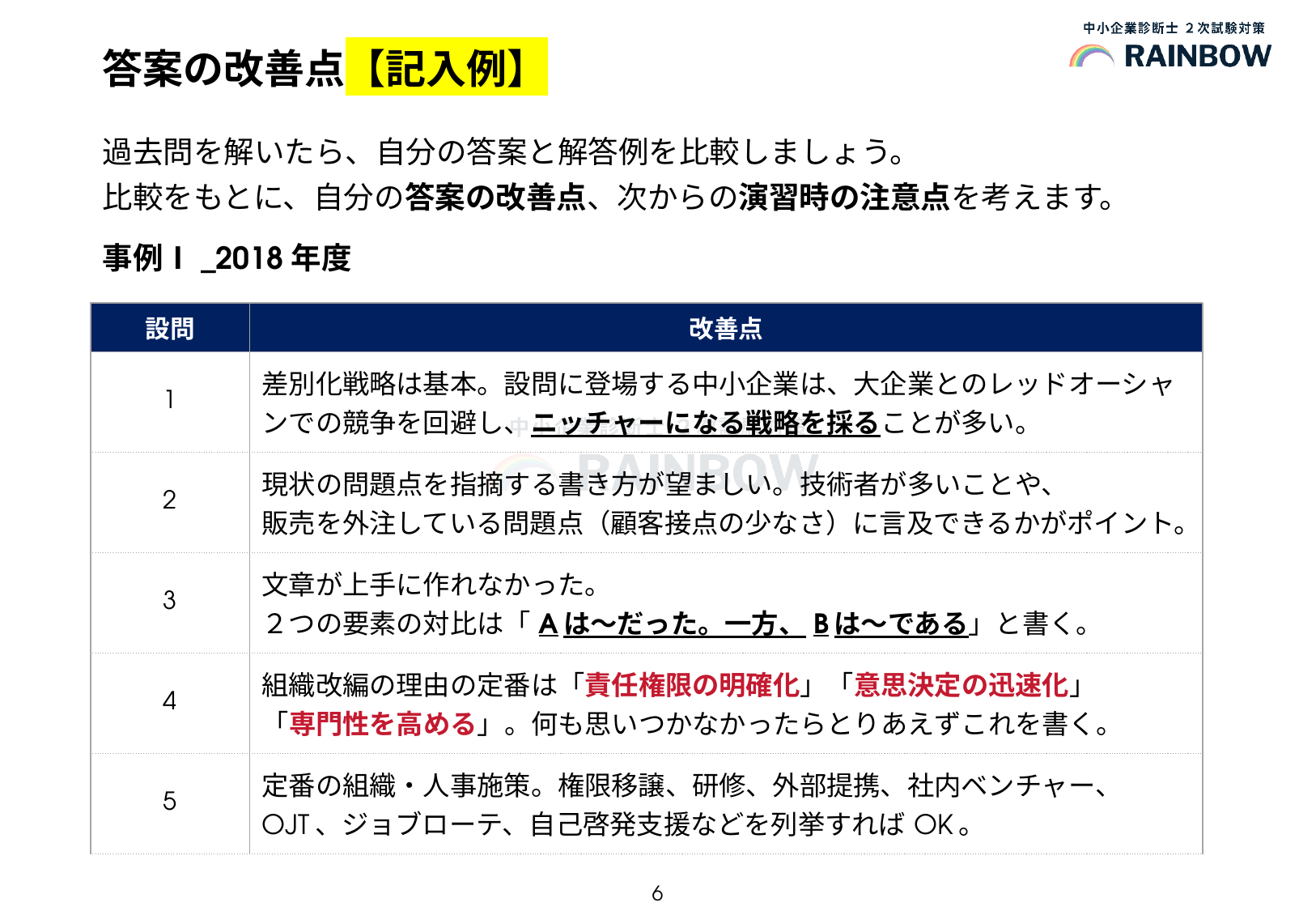

# 答案の改善点【記入例】
過去問を解いたら、自分の答案と解答例を比較しましょう。
比較をもとに、自分の答案の改善点、次からの演習時の注意点を考えます。
事例Ⅰ_2018年度
| 設問 | 改善点 |
| --- | --- |
| 1 | 差別化戦略は基本。設問に登場する中小企業は、大企業とのレッドオーシャンでの競争を回避し、ニッチャーになる戦略を採ることが多い。 |
| 2 | 現状の問題点を指摘する書き方が望ましい。技術者が多いことや、 販売を外注している問題点（顧客接点の少なさ）に言及できるかがポイント。 |
| 3 | 文章が上手に作れなかった。 ２つの要素の対比は「Aは～だった。一方、Bは～である」と書く。 |
| 4 | 組織改編の理由の定番は「責任権限の明確化」「意思決定の迅速化」 「専門性を高める」。何も思いつかなかったらとりあえずこれを書く。 |
| 5 | 定番の組織・人事施策。権限移譲、研修、外部提携、社内ベンチャー、 OJT、ジョブローテ、自己啓発支援などを列挙すればOK。 |
6